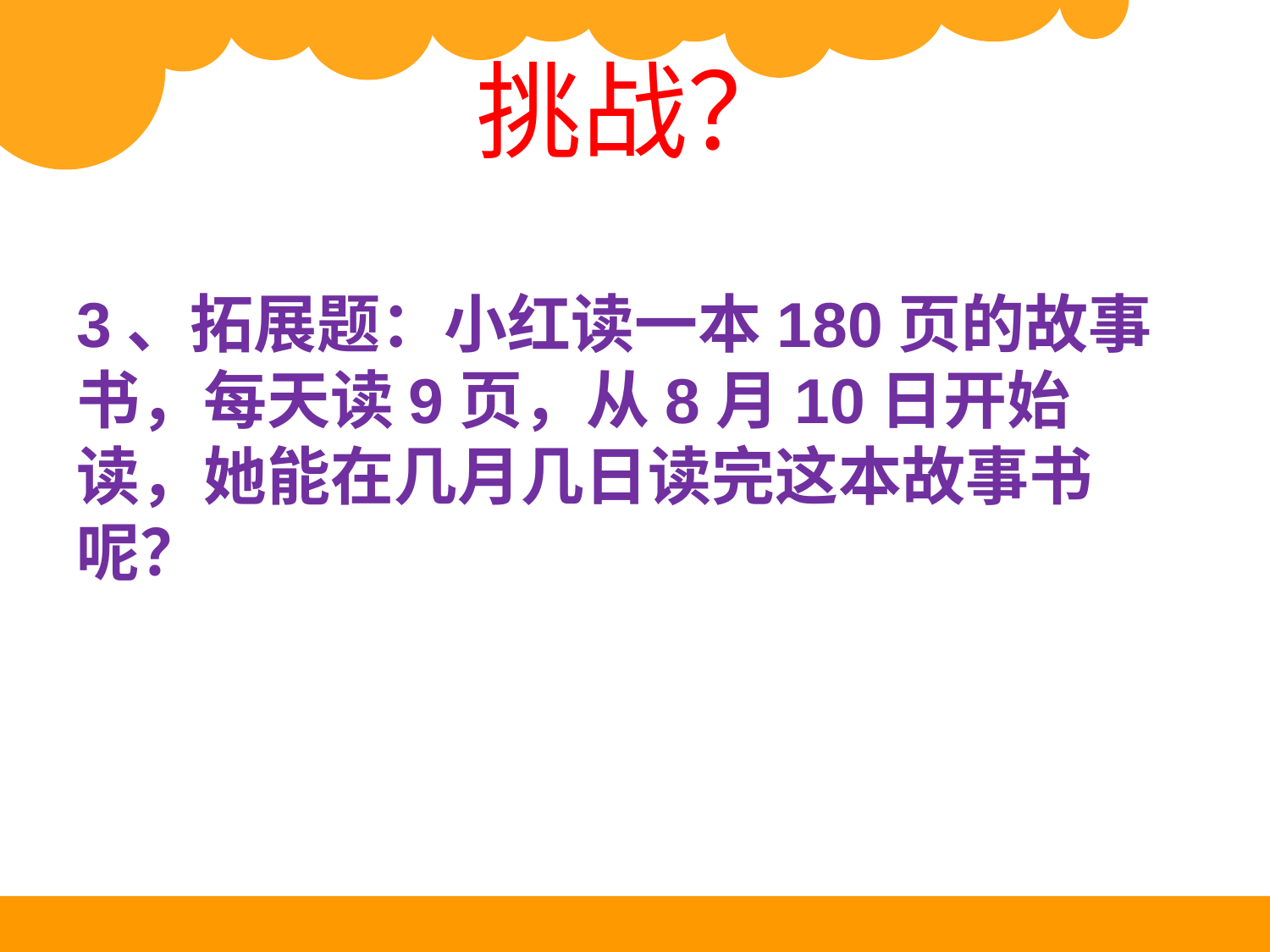

# 挑战？

3、拓展题：小红读一本180页的故事书，每天读9页，从8月10日开始读，她能在几月几日读完这本故事书呢？